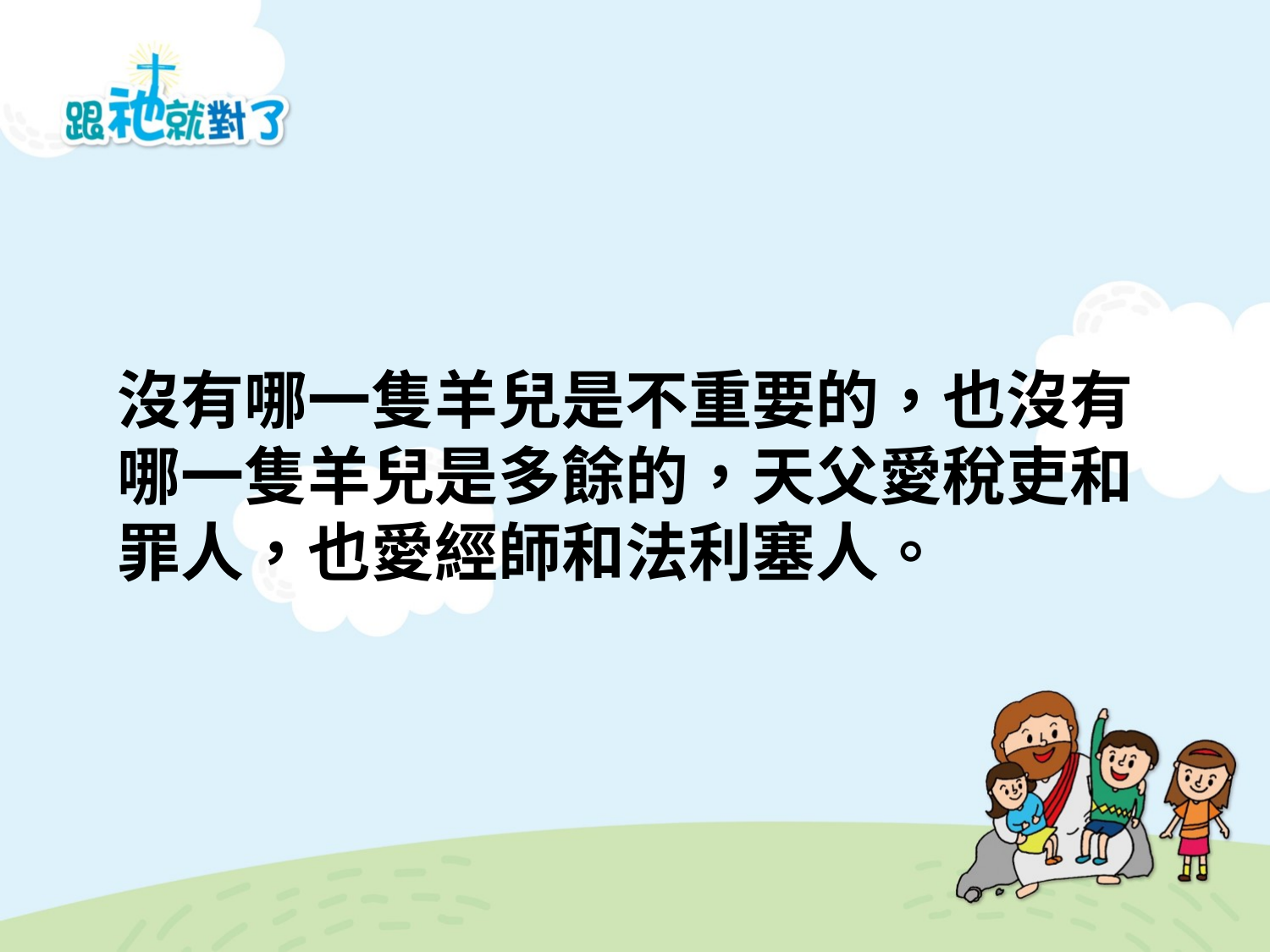

沒有哪一隻羊兒是不重要的，也沒有哪一隻羊兒是多餘的，天父愛稅吏和罪人，也愛經師和法利塞人。